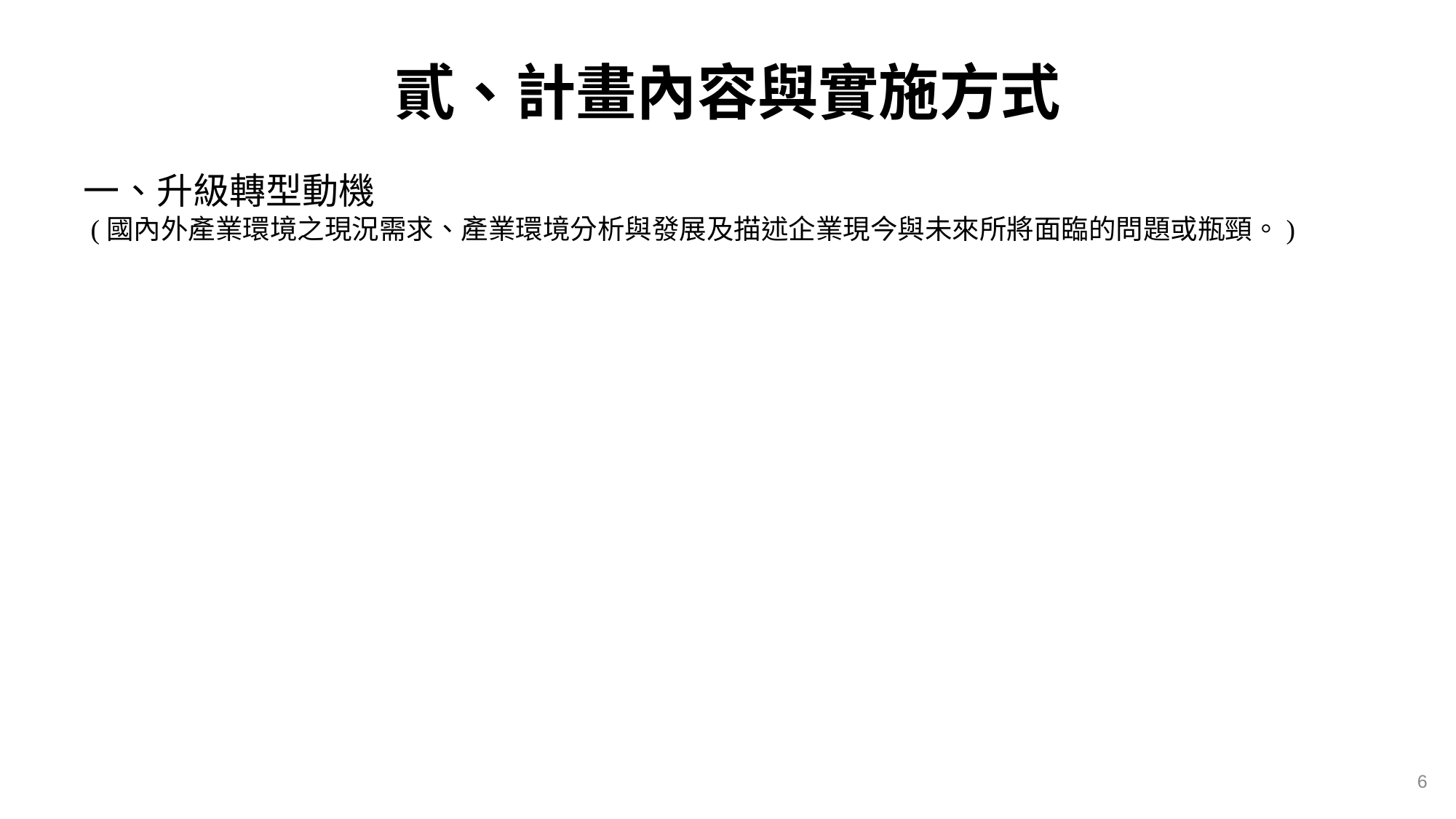

# 貳、計畫內容與實施方式
一、升級轉型動機
 (國內外產業環境之現況需求、產業環境分析與發展及描述企業現今與未來所將面臨的問題或瓶頸。)

6